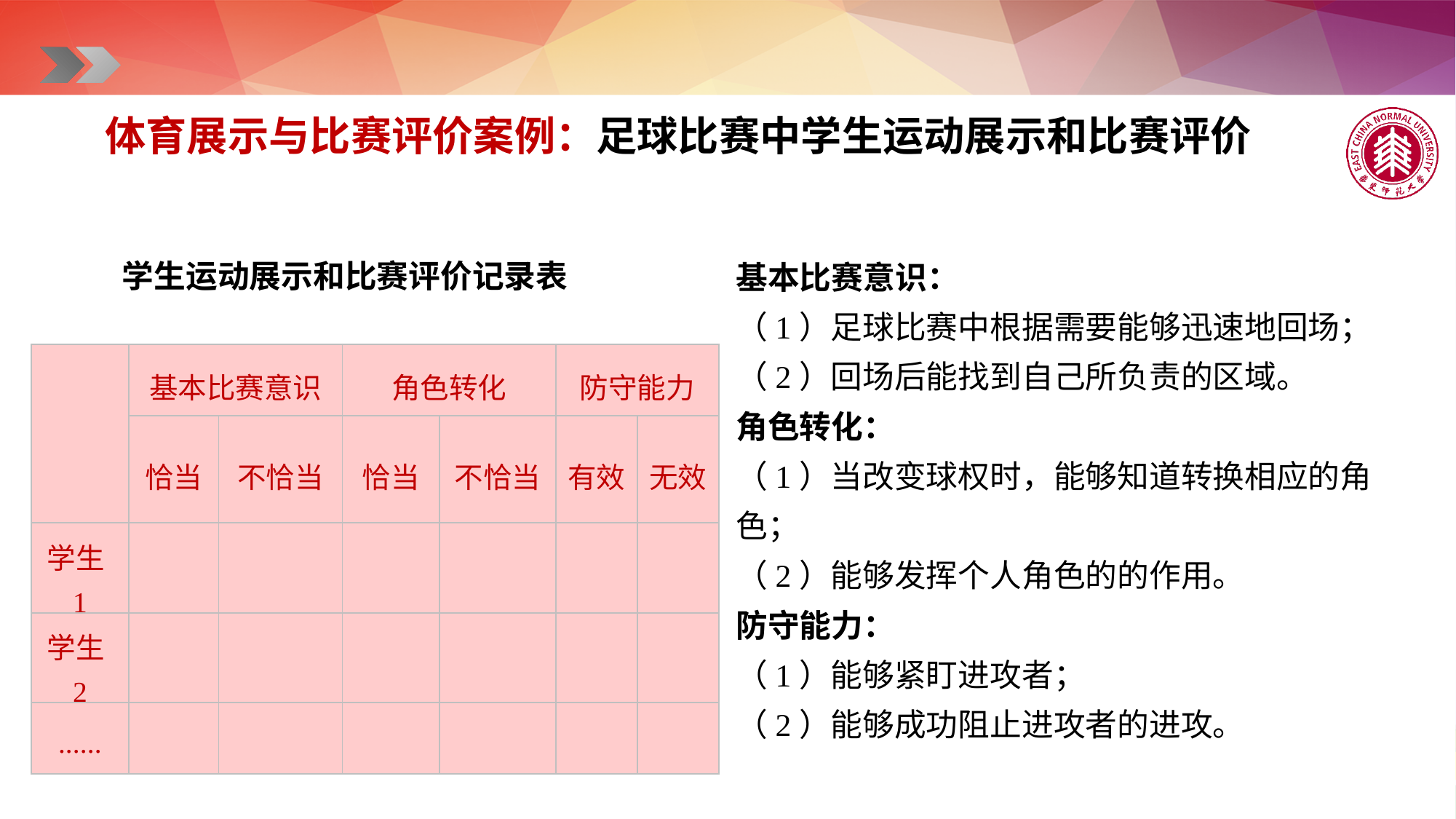

体育展示与比赛评价案例：足球比赛中学生运动展示和比赛评价
学生运动展示和比赛评价记录表

基本比赛意识：
（1）足球比赛中根据需要能够迅速地回场；
（2）回场后能找到自己所负责的区域。
角色转化：
（1）当改变球权时，能够知道转换相应的角色；
（2）能够发挥个人角色的的作用。
防守能力：
（1）能够紧盯进攻者；
（2）能够成功阻止进攻者的进攻。
|  | 基本比赛意识 |  | 角色转化 |  | 防守能力 |  |
| --- | --- | --- | --- | --- | --- | --- |
|  | 恰当 | 不恰当 | 恰当 | 不恰当 | 有效 | 无效 |
| 学生1 |  |  |  |  |  |  |
| 学生2 |  |  |  |  |  |  |
| ...... |  |  |  |  |  |  |